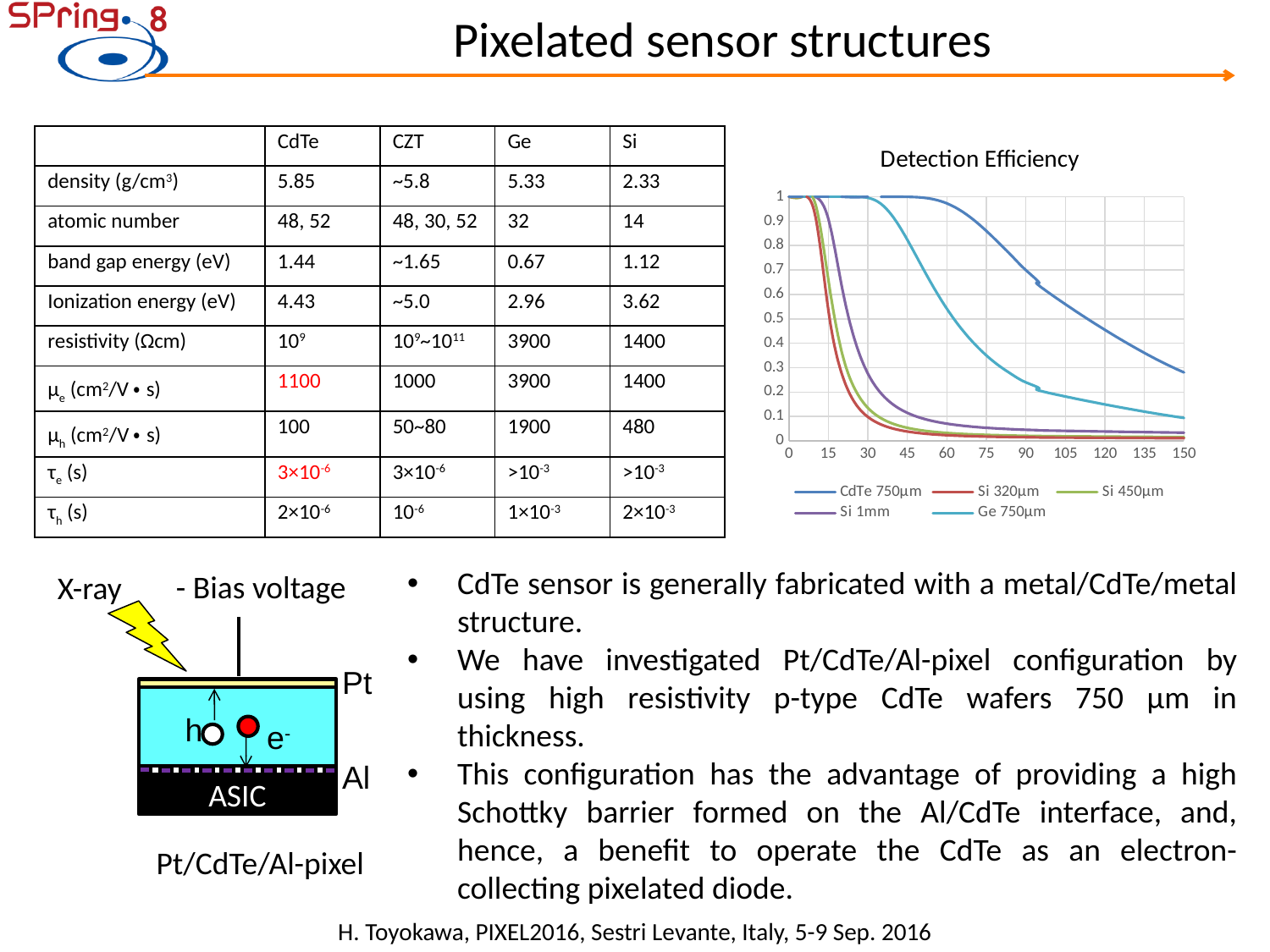

# Pixelated sensor structures
|  | CdTe | CZT | Ge | Si |
| --- | --- | --- | --- | --- |
| density (g/cm3) | 5.85 | ~5.8 | 5.33 | 2.33 |
| atomic number | 48, 52 | 48, 30, 52 | 32 | 14 |
| band gap energy (eV) | 1.44 | ~1.65 | 0.67 | 1.12 |
| Ionization energy (eV) | 4.43 | ~5.0 | 2.96 | 3.62 |
| resistivity (Ωcm) | 109 | 109~1011 | 3900 | 1400 |
| μe (cm2/V・s) | 1100 | 1000 | 3900 | 1400 |
| μh (cm2/V・s) | 100 | 50~80 | 1900 | 480 |
| τe (s) | 3×10-6 | 3×10-6 | >10-3 | >10-3 |
| τh (s) | 2×10-6 | 10-6 | 1×10-3 | 2×10-3 |

### Chart: Detection Efficiency

| Category | CdTe 750μm | Si 320μm | Si 450μm | Si 1mm | Ge 750μm |
|---|---|---|---|---|---|
CdTe sensor is generally fabricated with a metal/CdTe/metal structure.
We have investigated Pt/CdTe/Al-pixel configuration by using high resistivity p-type CdTe wafers 750 μm in thickness.
This configuration has the advantage of providing a high Schottky barrier formed on the Al/CdTe interface, and, hence, a benefit to operate the CdTe as an electron-collecting pixelated diode.

- Bias voltage
X-ray

Pt

h
e-
Al

ASIC
Pt/CdTe/Al-pixel